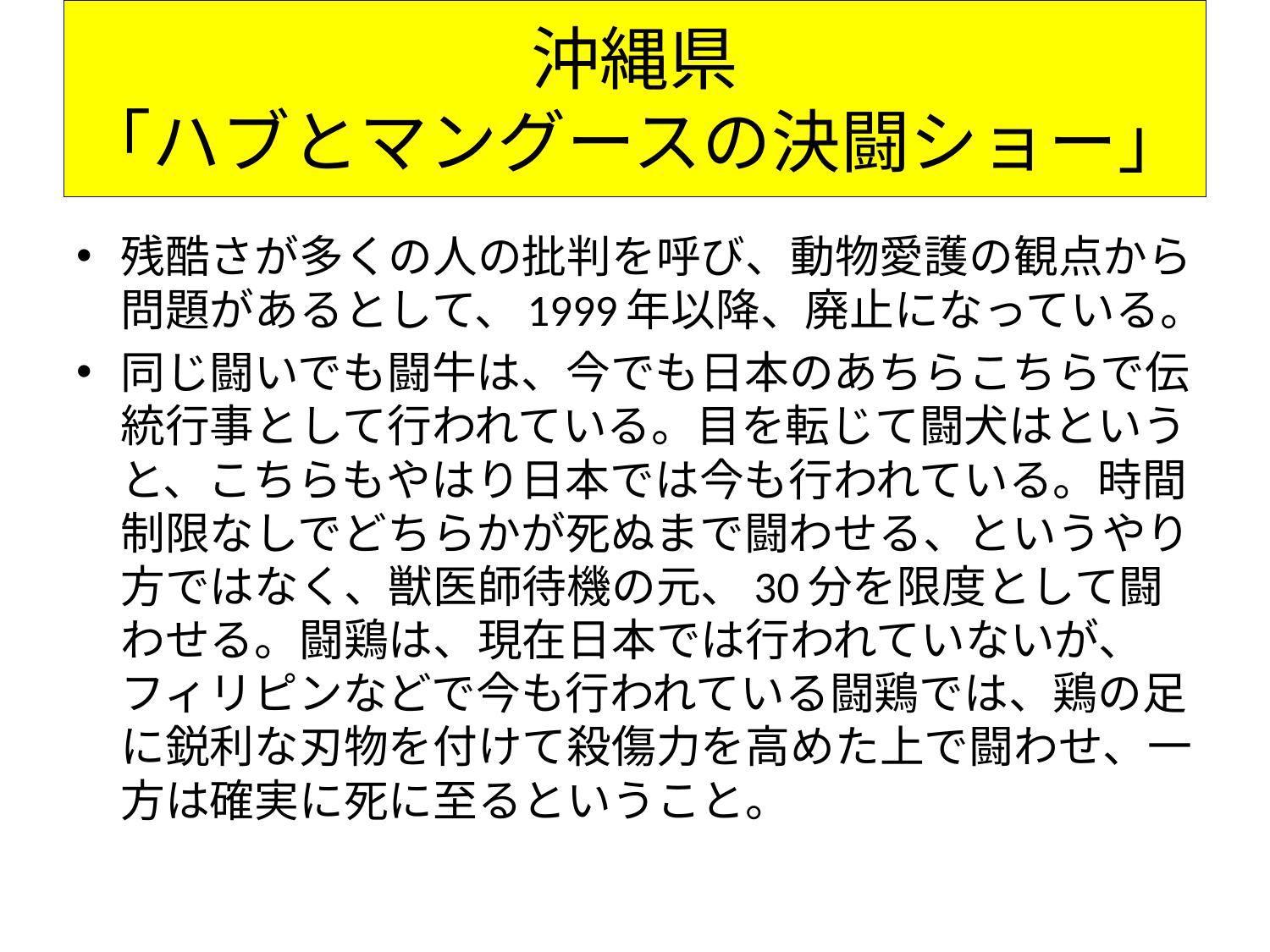

# 沖縄県 「ハブとマングースの決闘ショー」
残酷さが多くの人の批判を呼び、動物愛護の観点から問題があるとして、1999年以降、廃止になっている。
同じ闘いでも闘牛は、今でも日本のあちらこちらで伝統行事として行われている。目を転じて闘犬はというと、こちらもやはり日本では今も行われている。時間制限なしでどちらかが死ぬまで闘わせる、というやり方ではなく、獣医師待機の元、30分を限度として闘わせる。闘鶏は、現在日本では行われていないが、フィリピンなどで今も行われている闘鶏では、鶏の足に鋭利な刃物を付けて殺傷力を高めた上で闘わせ、一方は確実に死に至るということ。